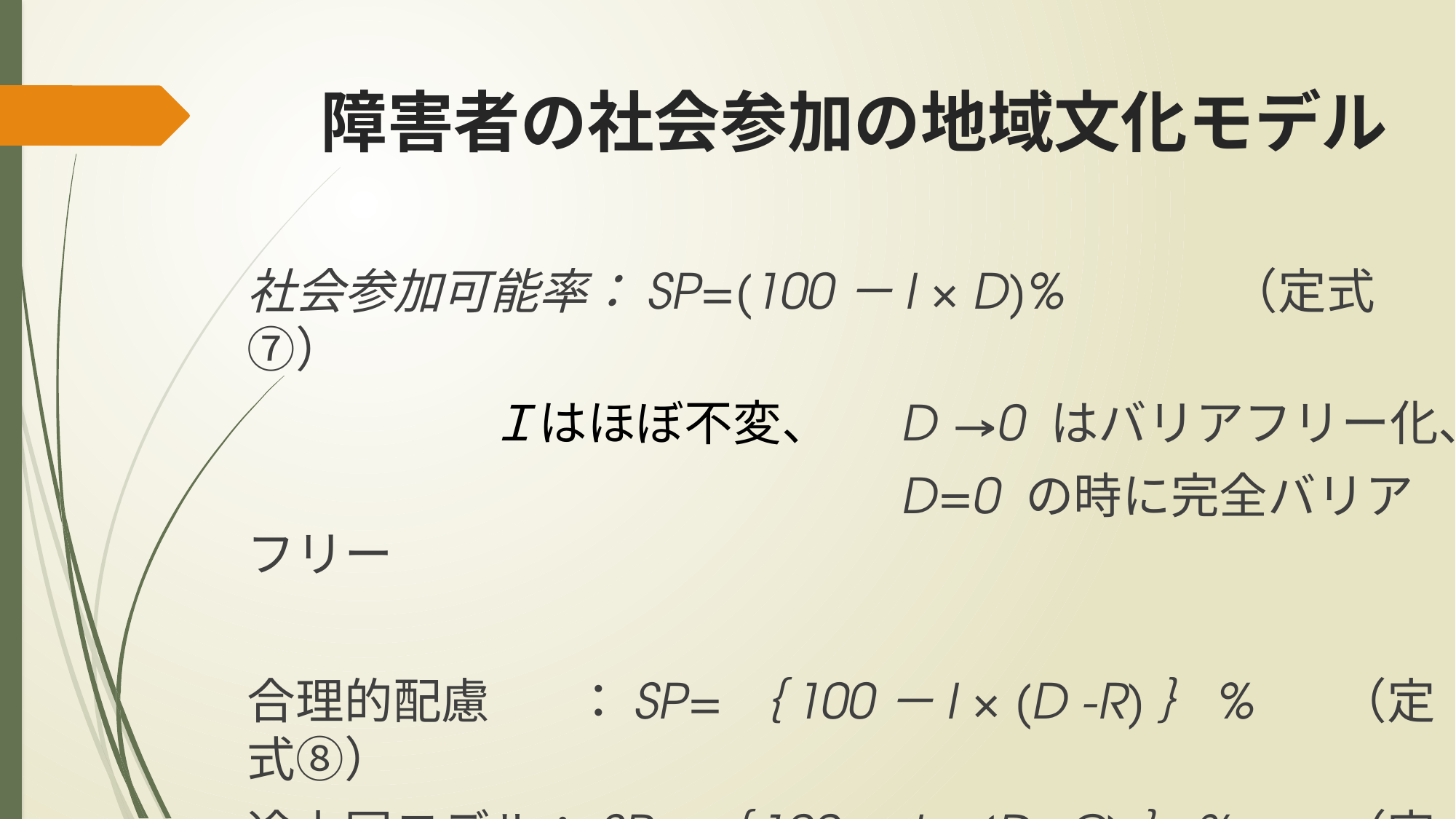

# 障害者の社会参加の地域文化モデル
社会参加可能率：SP=(100－I × D)% 		（定式⑦）
　　　　　Ｉはほぼ不変、	D →0 はバリアフリー化、
						D=0 の時に完全バリアフリー

合理的配慮	：SP=｛100－I × (D -R)｝%	（定式⑧）
途上国モデル：SP=｛100－I × (D+C)｝%	（定式⑨）